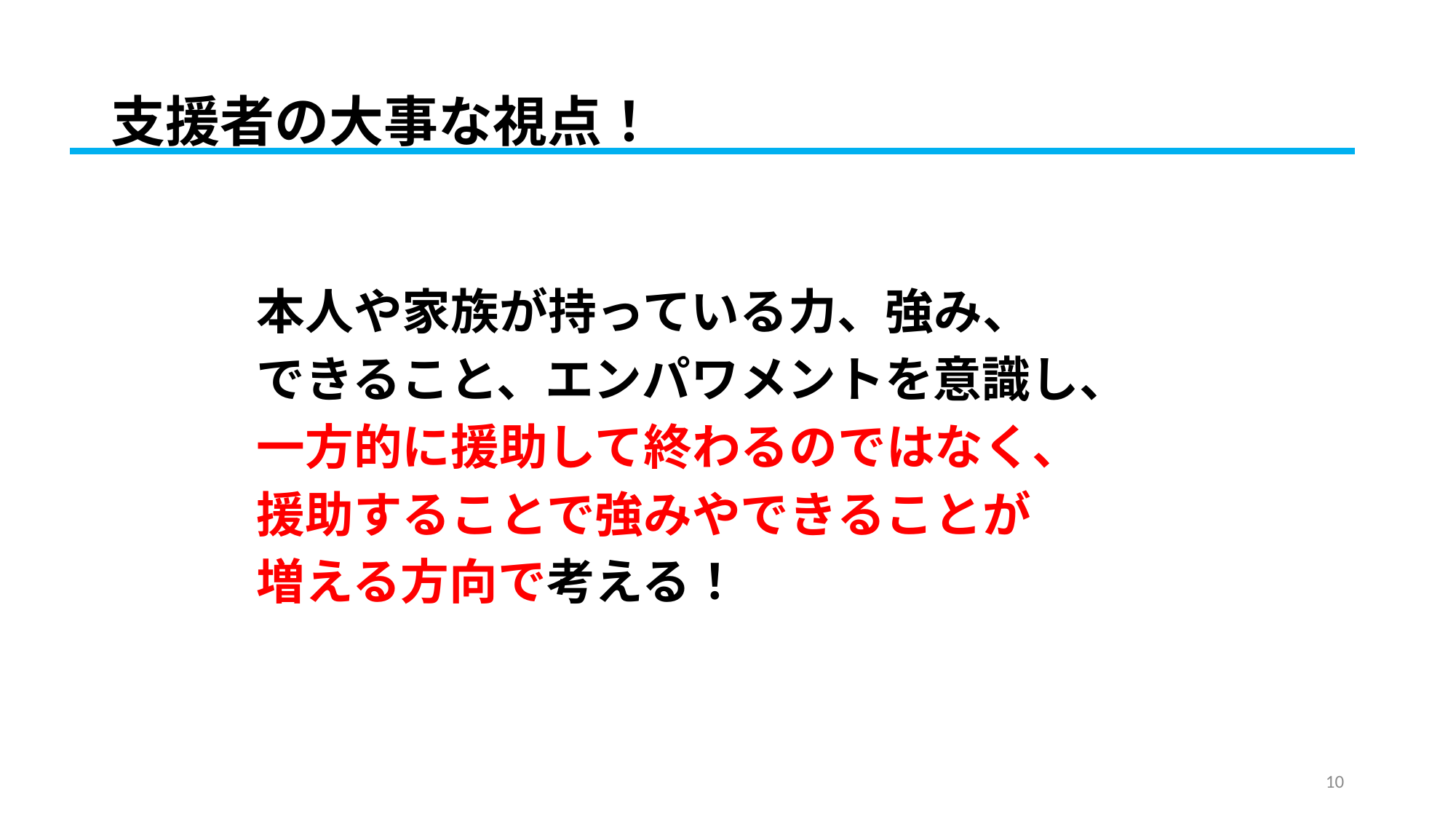

支援者の大事な視点！

　　　本人や家族が持っている力、強み、
　　　できること、エンパワメントを意識し、
　　　一方的に援助して終わるのではなく、
　　　援助することで強みやできることが
　　　増える方向で考える！
10